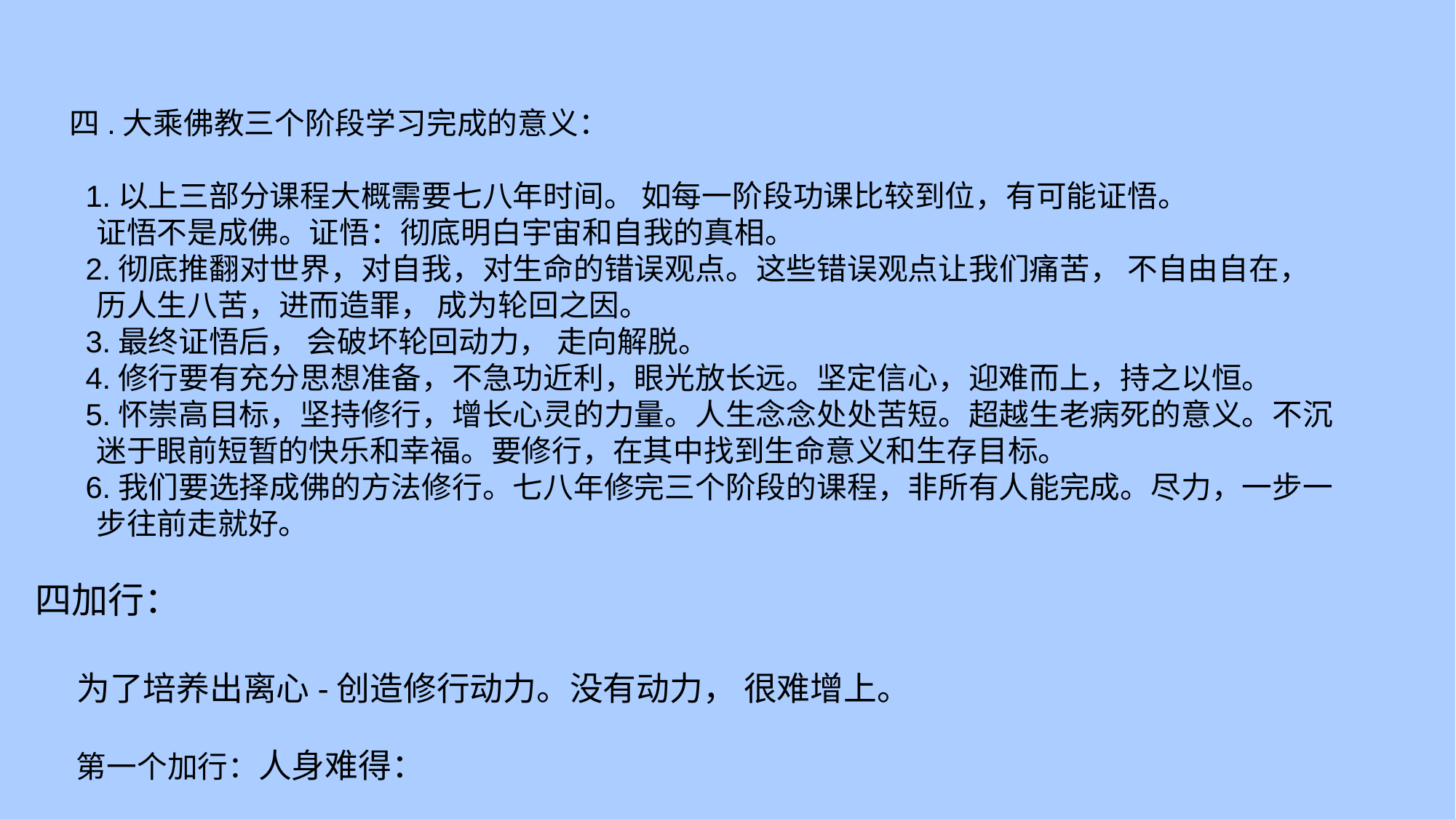

四.大乘佛教三个阶段学习完成的意义：

      1.以上三部分课程大概需要七八年时间。 如每一阶段功课比较到位，有可能证悟。
        证悟不是成佛。证悟：彻底明白宇宙和自我的真相。
      2.彻底推翻对世界，对自我，对生命的错误观点。这些错误观点让我们痛苦， 不自由自在，
        历人生八苦，进而造罪， 成为轮回之因。
      3.最终证悟后， 会破坏轮回动力， 走向解脱。
      4.修行要有充分思想准备，不急功近利，眼光放长远。坚定信心，迎难而上，持之以恒。
      5.怀崇高目标，坚持修行，增长心灵的力量。人生念念处处苦短。超越生老病死的意义。不沉
        迷于眼前短暂的快乐和幸福。要修行，在其中找到生命意义和生存目标。
      6.我们要选择成佛的方法修行。七八年修完三个阶段的课程，非所有人能完成。尽力，一步一
        步往前走就好。

四加行：

    为了培养出离心-创造修行动力。没有动力， 很难增上。

     第一个加行：人身难得：